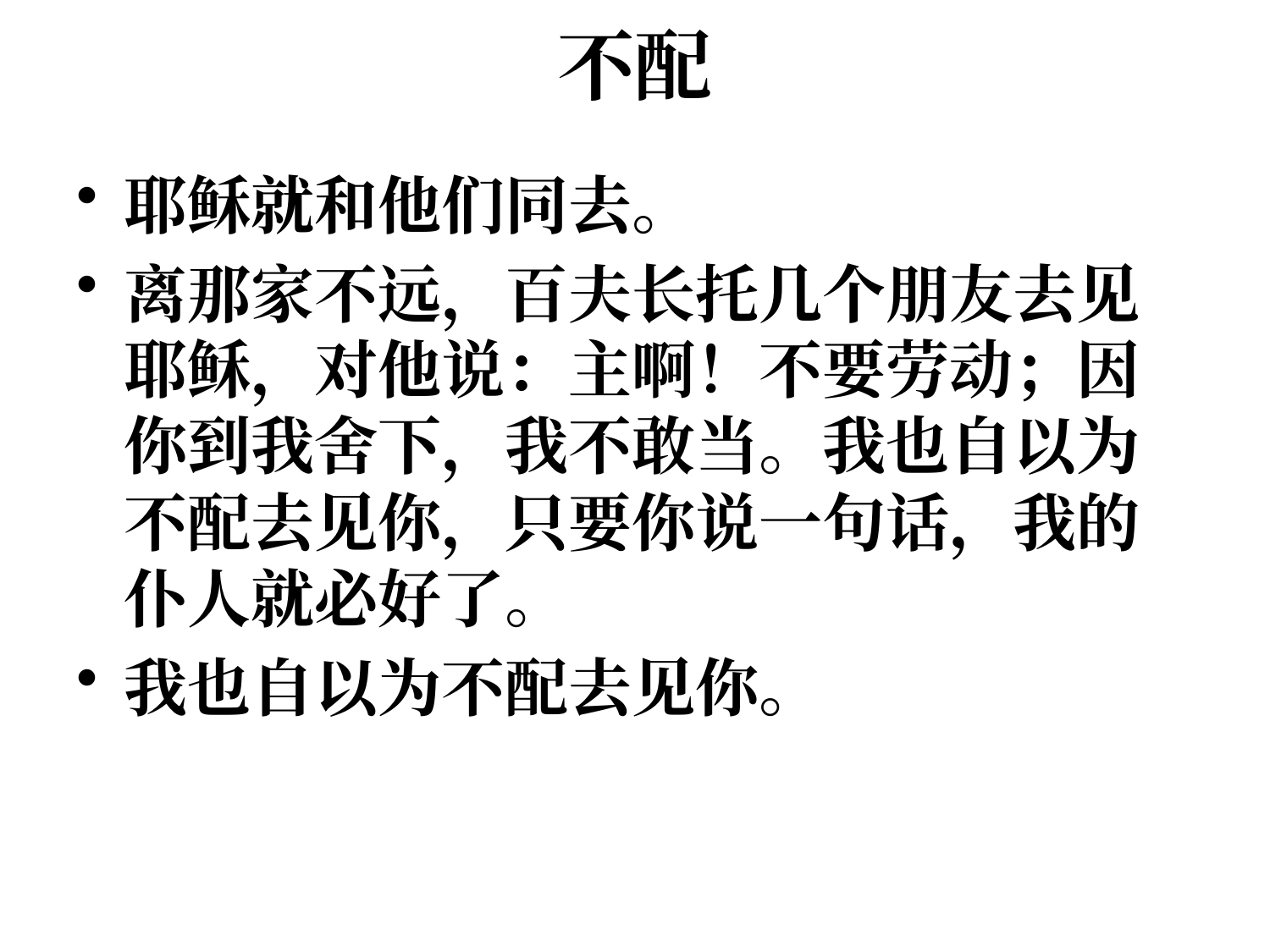

# 不配
耶稣就和他们同去。
离那家不远，百夫长托几个朋友去见耶稣，对他说：主啊！不要劳动；因你到我舍下，我不敢当。我也自以为不配去见你，只要你说一句话，我的仆人就必好了。
我也自以为不配去见你。